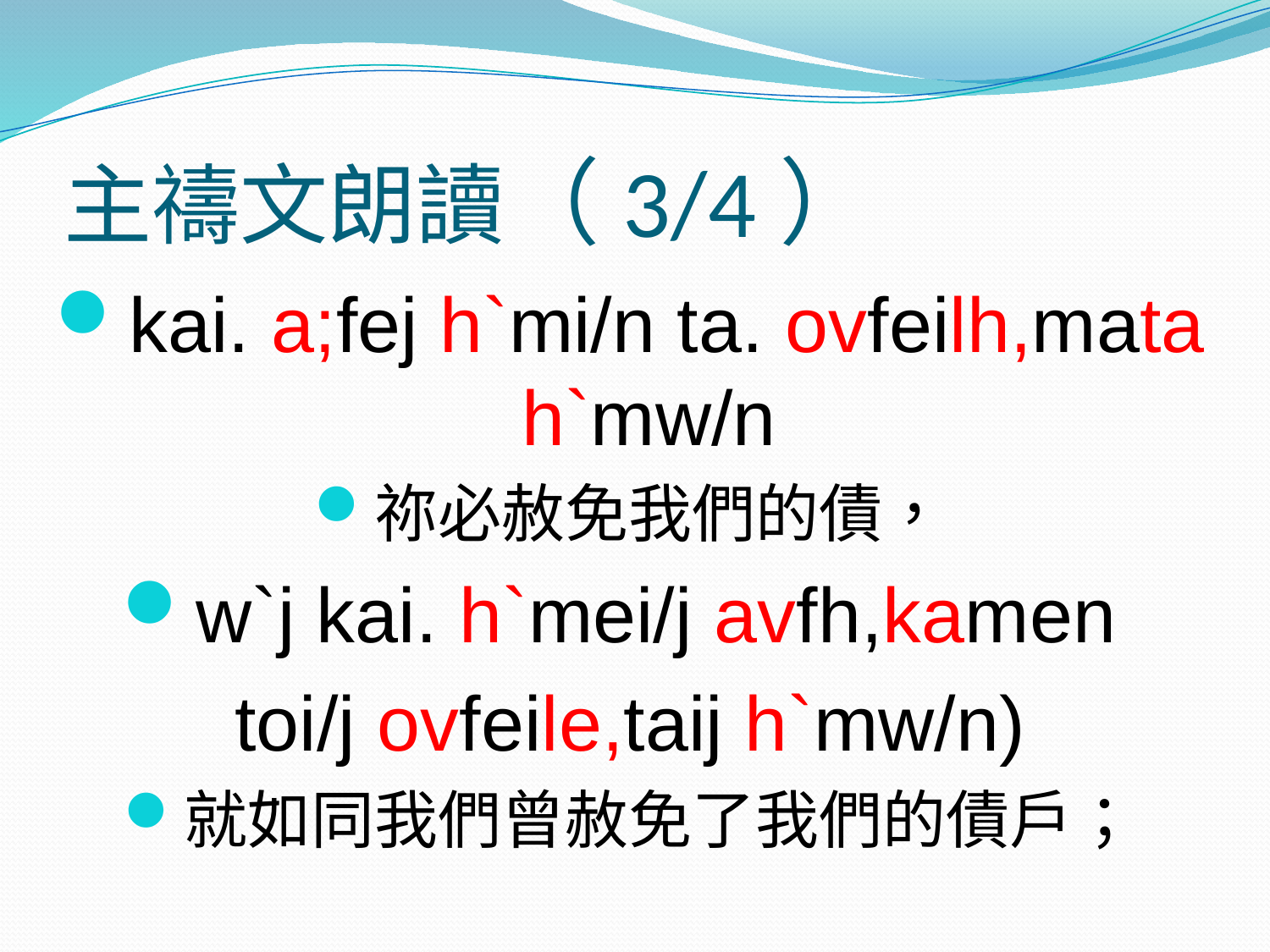

# 主禱文朗讀（3/4）
kai. a;fej h`mi/n ta. ovfeilh,mata h`mw/n
祢必赦免我們的債，
w`j kai. h`mei/j avfh,kamen
toi/j ovfeile,taij h`mw/n)
就如同我們曾赦免了我們的債戶；